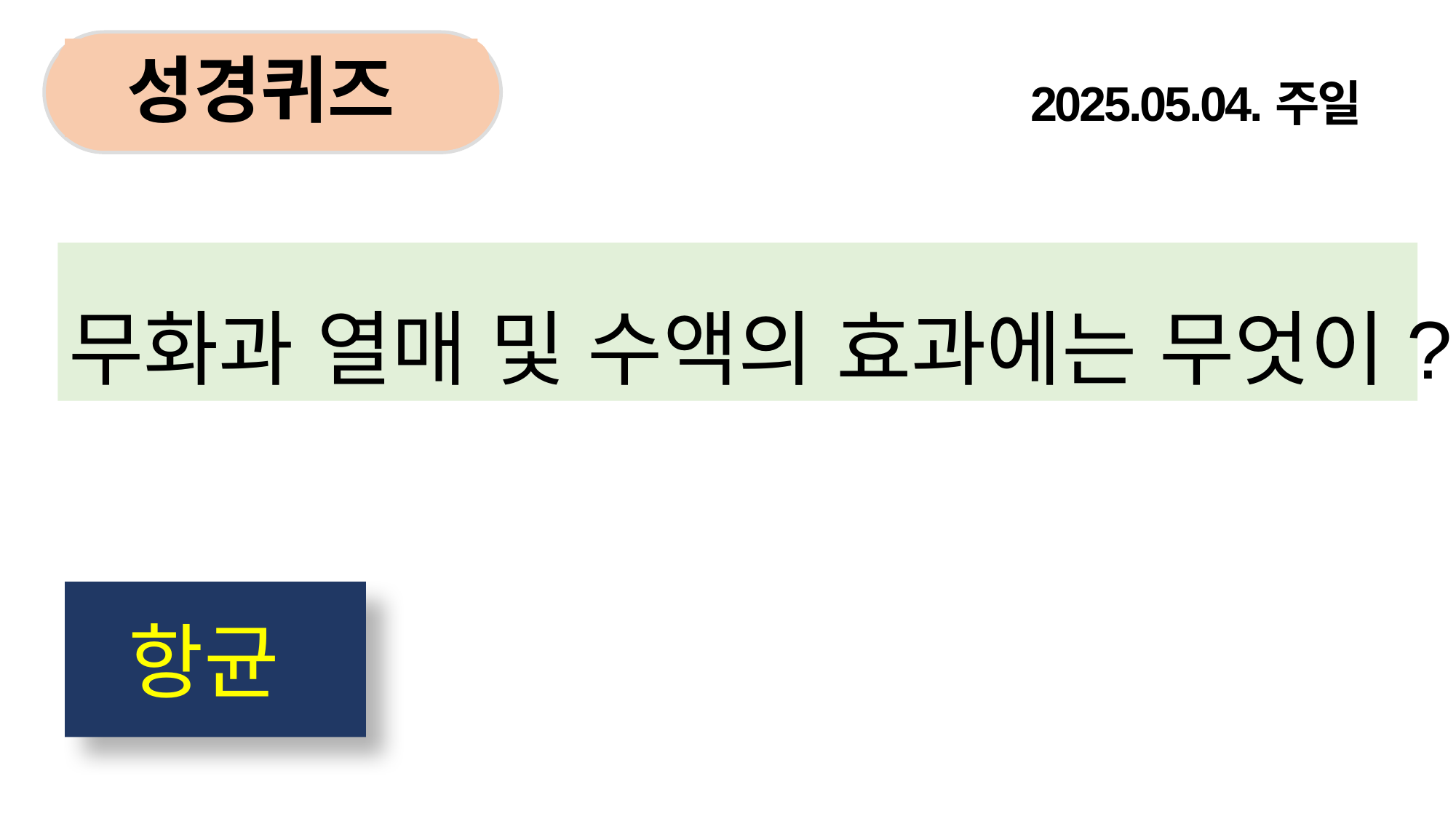

성경퀴즈
2025.05.04.주일
무화과 열매 및 수액의 효과에는 무엇이?
항균